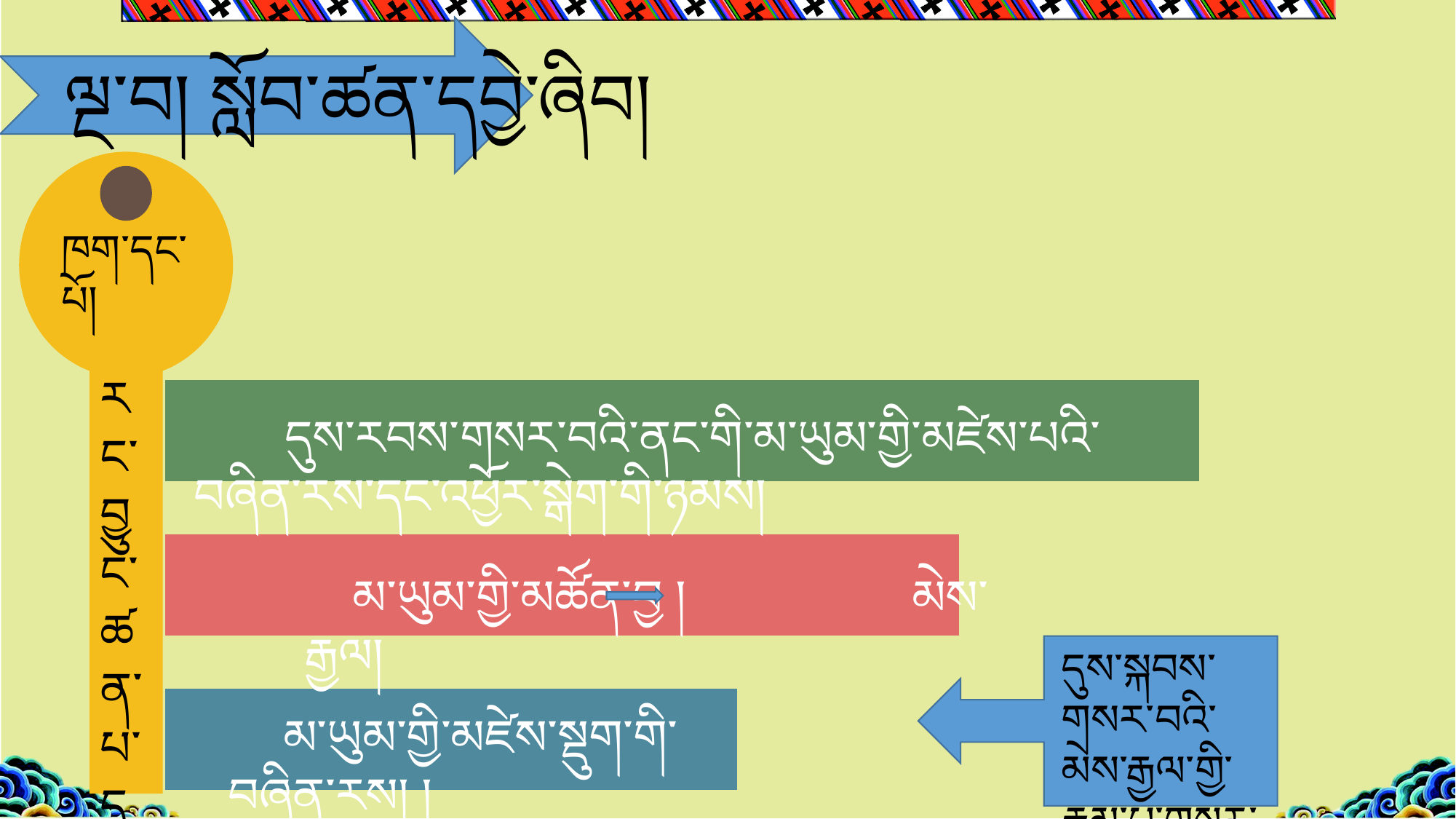

# ལྔ་བ། སློབ་ཚན་དབྱེ་ཞིབ།

ཁག་དང་པོ།

རང་བྱུང་ཚན་པ་དང་པོ

### Chart

| Category | 系列 1 |
|---|---|
| 类别 1 | 0.31 |
| 类别 2 | 0.43 |
| 类别 3 | 0.56 |
        དུས་རབས་གསར་བའི་ནང་གི་མ་ཡུམ་གྱི་མཛེས་པའི་བཞིན་རས་དང་འཕྱོར་སྒེག་གི་ཉམས།
      མ་ཡུམ་གྱི་མཚོན་བྱ །                  མེས་རྒྱལ།

དུས་སྐབས་གསར་བའི་མེས་རྒྱལ་གྱི་རྣམ་པ་གསར་བ་མཚོན་པ།
       མ་ཡུམ་གྱི་མཛེས་སྡུག་གི་བཞིན་རས། །